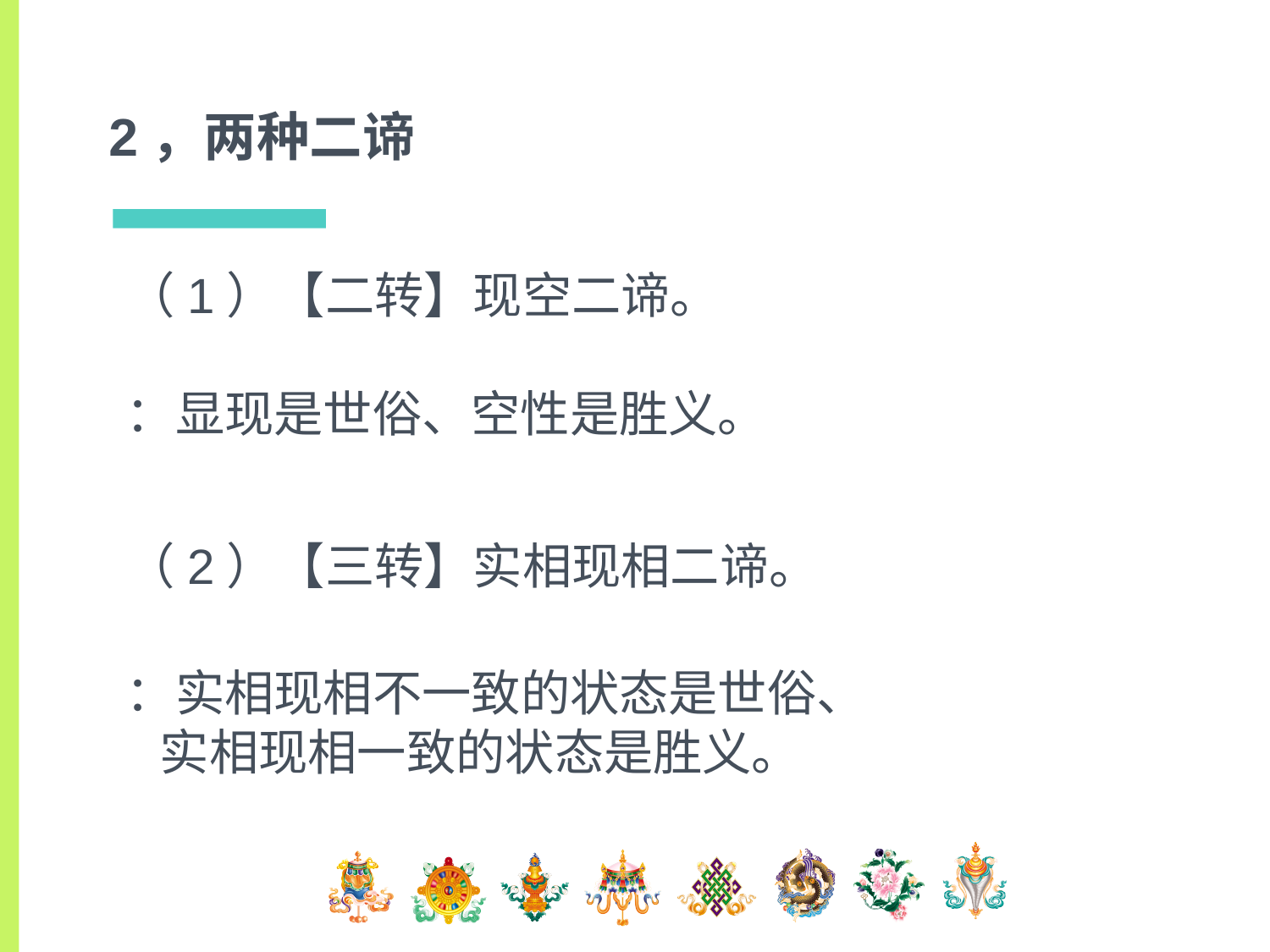

# 2，两种二谛
（1）【二转】现空二谛。

：显现是世俗、空性是胜义。

（2）【三转】实相现相二谛。

：实相现相不一致的状态是世俗、
  实相现相一致的状态是胜义。